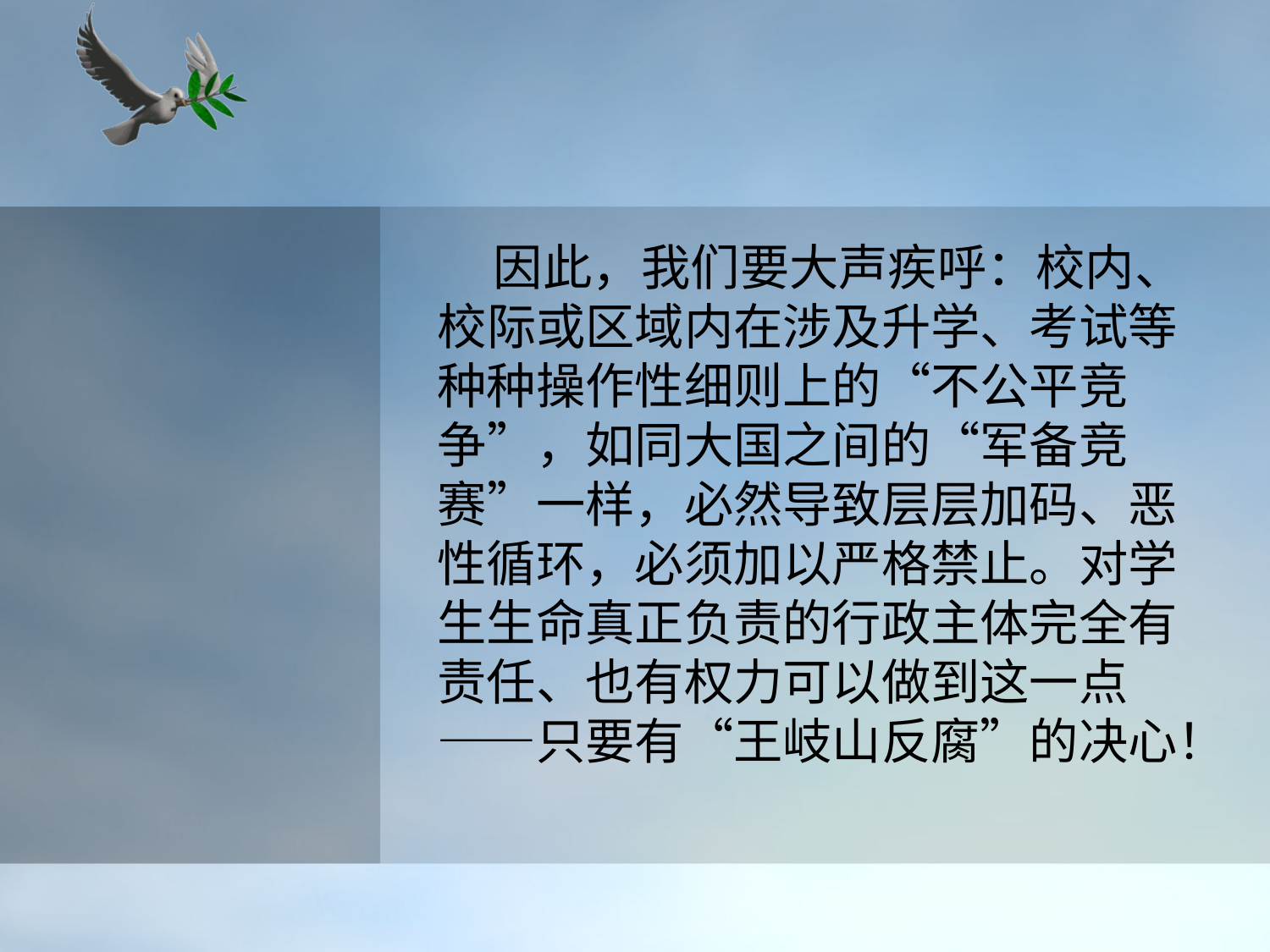

# 因此，我们要大声疾呼：校内、校际或区域内在涉及升学、考试等种种操作性细则上的“不公平竞争”，如同大国之间的“军备竞赛”一样，必然导致层层加码、恶性循环，必须加以严格禁止。对学生生命真正负责的行政主体完全有责任、也有权力可以做到这一点——只要有“王岐山反腐”的决心！